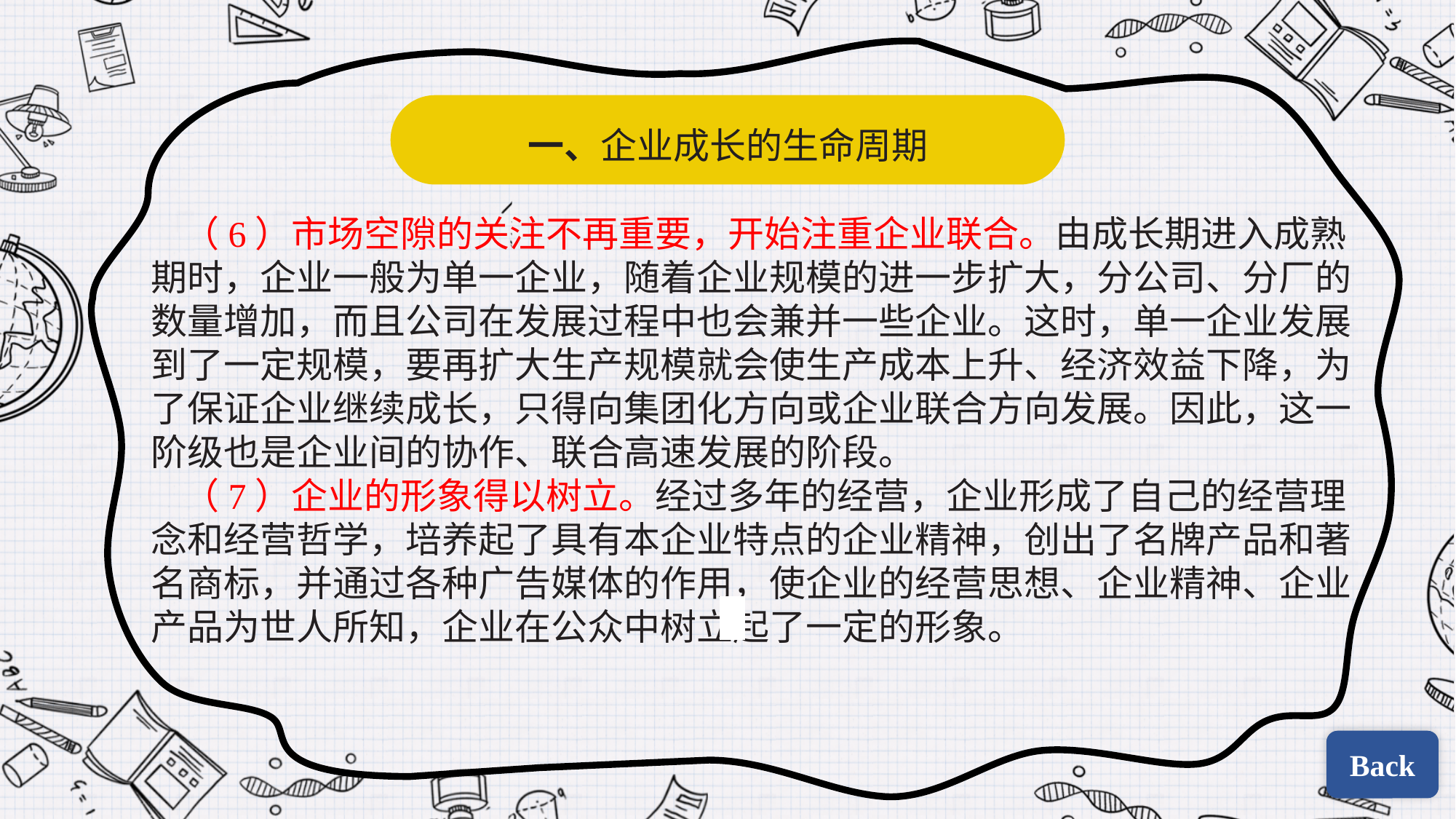

一、企业成长的生命周期
（6）市场空隙的关注不再重要，开始注重企业联合。由成长期进入成熟期时，企业一般为单一企业，随着企业规模的进一步扩大，分公司、分厂的数量增加，而且公司在发展过程中也会兼并一些企业。这时，单一企业发展到了一定规模，要再扩大生产规模就会使生产成本上升、经济效益下降，为了保证企业继续成长，只得向集团化方向或企业联合方向发展。因此，这一阶级也是企业间的协作、联合高速发展的阶段。
（7）企业的形象得以树立。经过多年的经营，企业形成了自己的经营理念和经营哲学，培养起了具有本企业特点的企业精神，创出了名牌产品和著名商标，并通过各种广告媒体的作用，使企业的经营思想、企业精神、企业产品为世人所知，企业在公众中树立起了一定的形象。
|  |  |
| --- | --- |
|  |  |

Back
Back